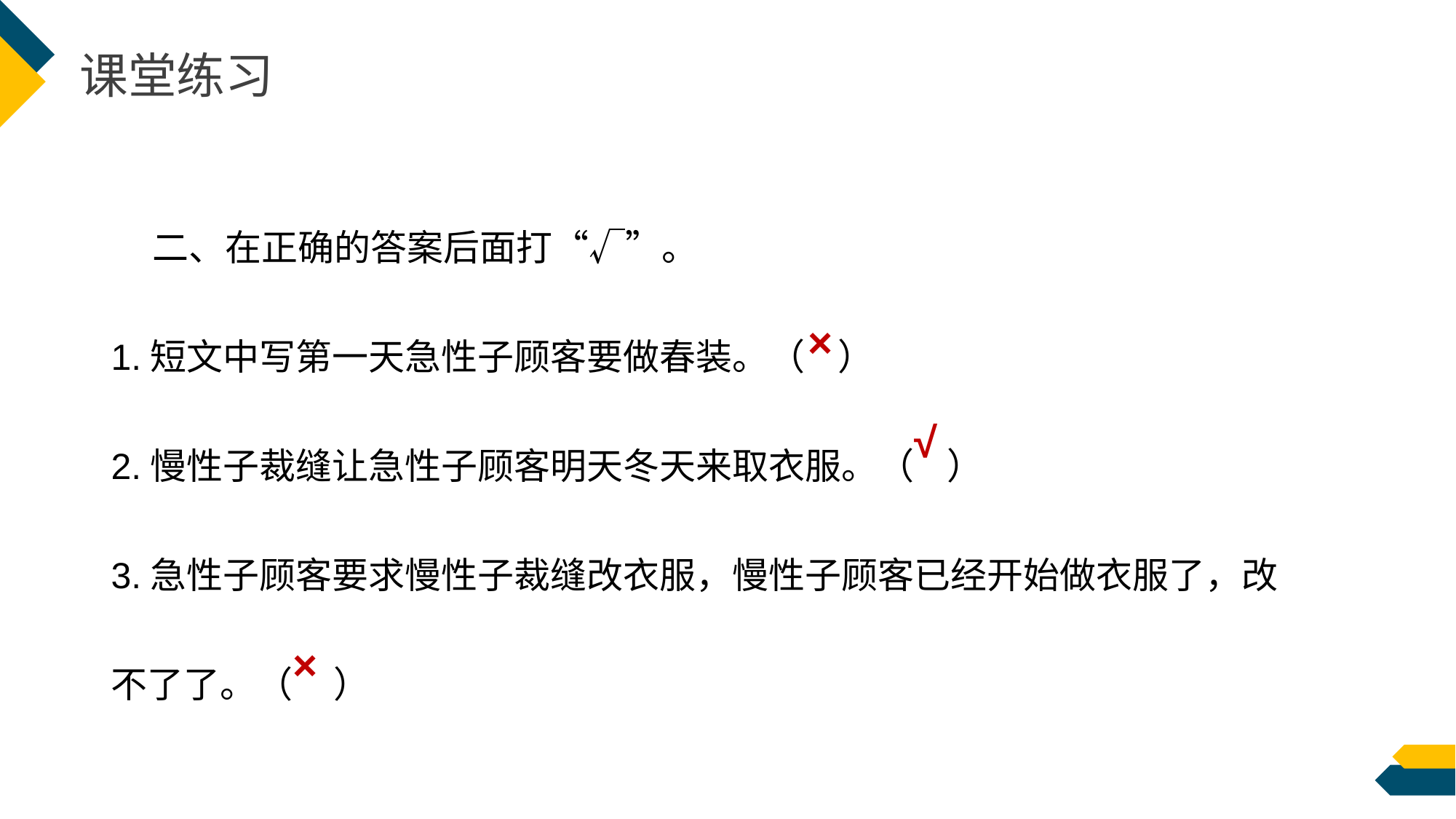

课堂练习
    二、在正确的答案后面打“√”。
1.短文中写第一天急性子顾客要做春装。（    ）
2.慢性子裁缝让急性子顾客明天冬天来取衣服。（    ）
3.急性子顾客要求慢性子裁缝改衣服，慢性子顾客已经开始做衣服了，改不了了。（     ）
×
√
×